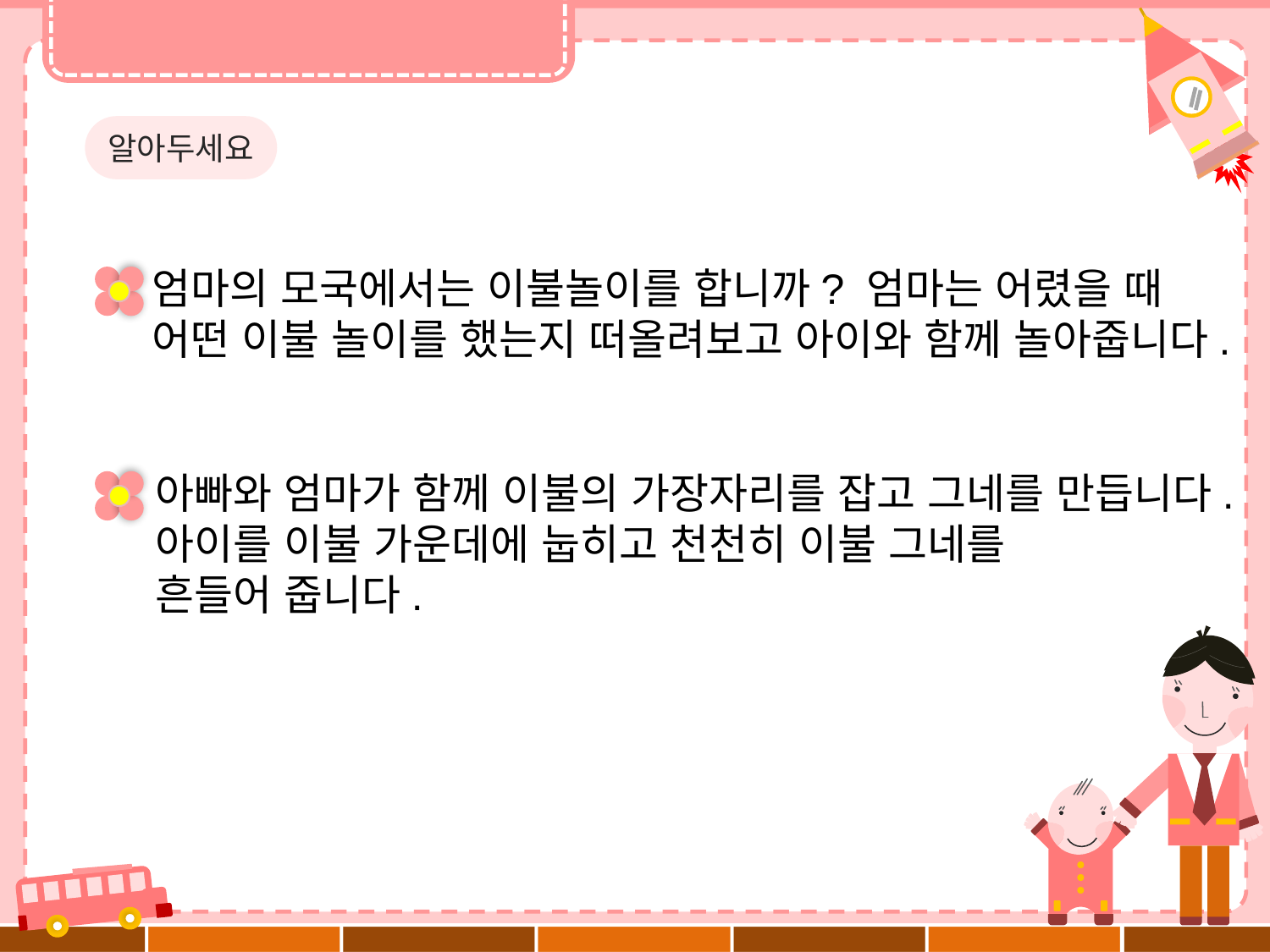

알아두세요
엄마의 모국에서는 이불놀이를 합니까? 엄마는 어렸을 때
어떤 이불 놀이를 했는지 떠올려보고 아이와 함께 놀아줍니다.

아빠와 엄마가 함께 이불의 가장자리를 잡고 그네를 만듭니다.
아이를 이불 가운데에 눕히고 천천히 이불 그네를
흔들어 줍니다.